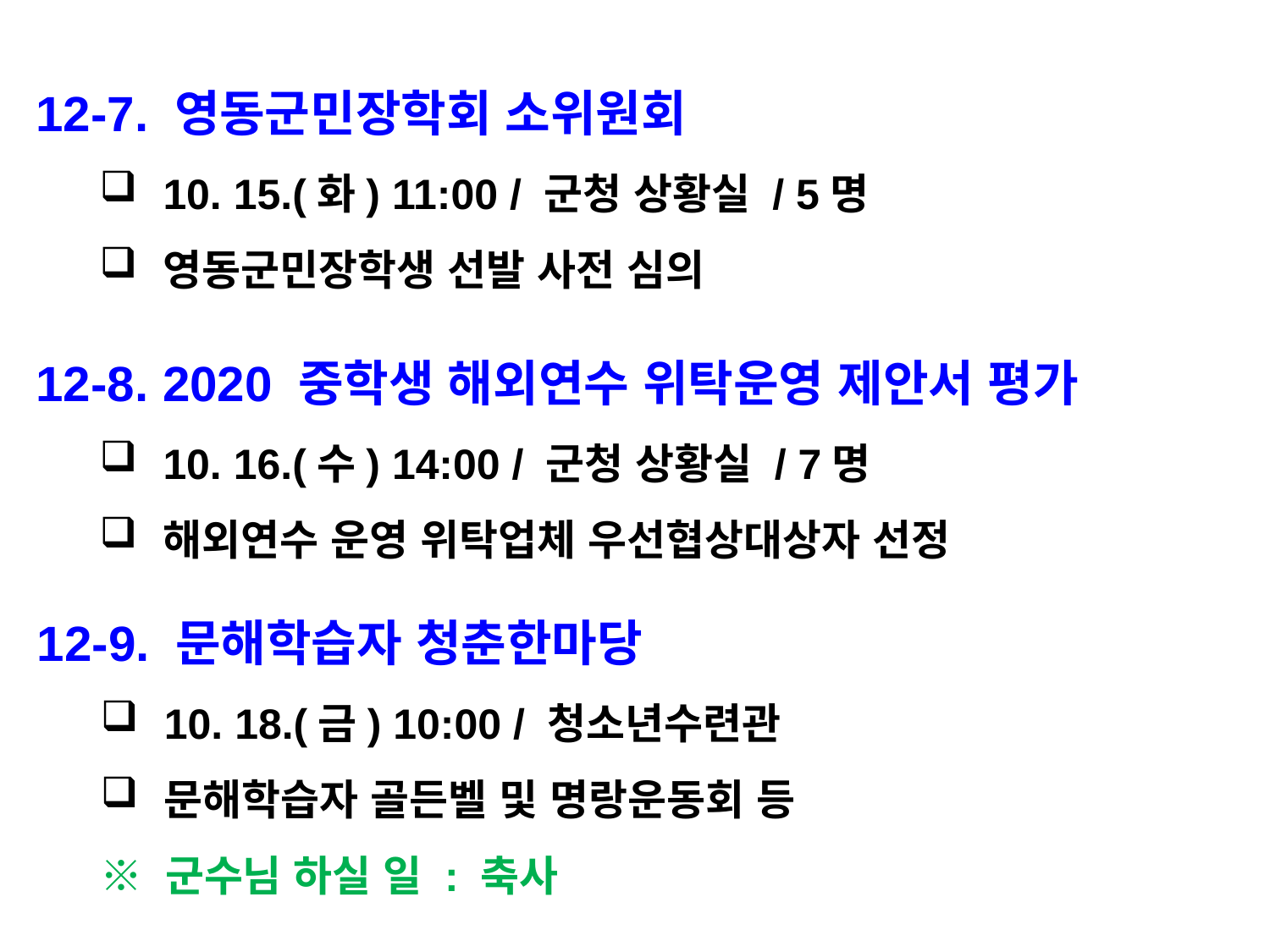

12-7. 영동군민장학회 소위원회
10. 15.(화) 11:00 / 군청 상황실 / 5명
영동군민장학생 선발 사전 심의

12-8. 2020 중학생 해외연수 위탁운영 제안서 평가
10. 16.(수) 14:00 / 군청 상황실 / 7명
해외연수 운영 위탁업체 우선협상대상자 선정
12-9. 문해학습자 청춘한마당
10. 18.(금) 10:00 / 청소년수련관
문해학습자 골든벨 및 명랑운동회 등
※ 군수님 하실 일 : 축사